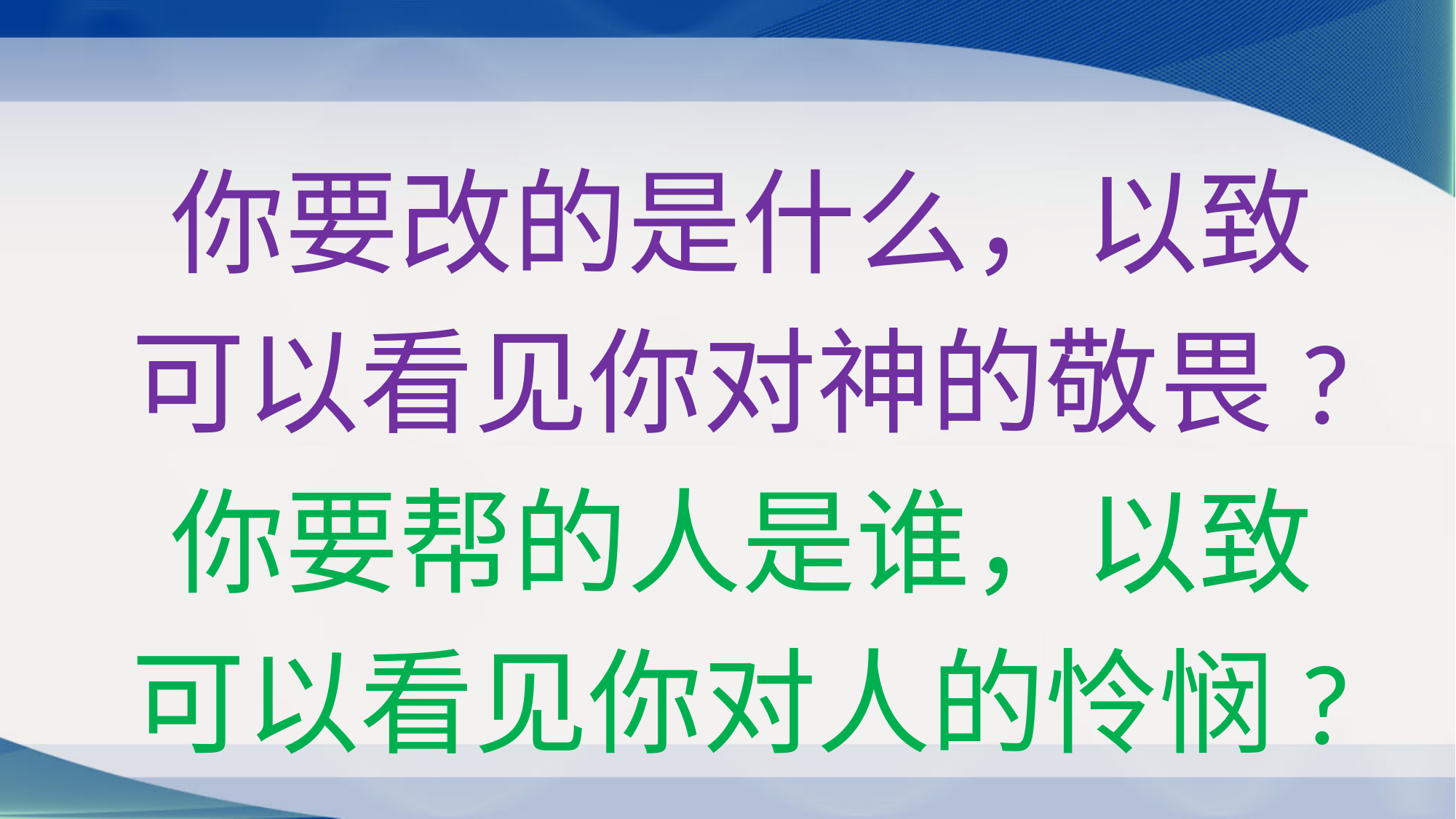

你要改的是什么，以致
可以看见你对神的敬畏?
你要帮的人是谁，以致
可以看见你对人的怜悯?